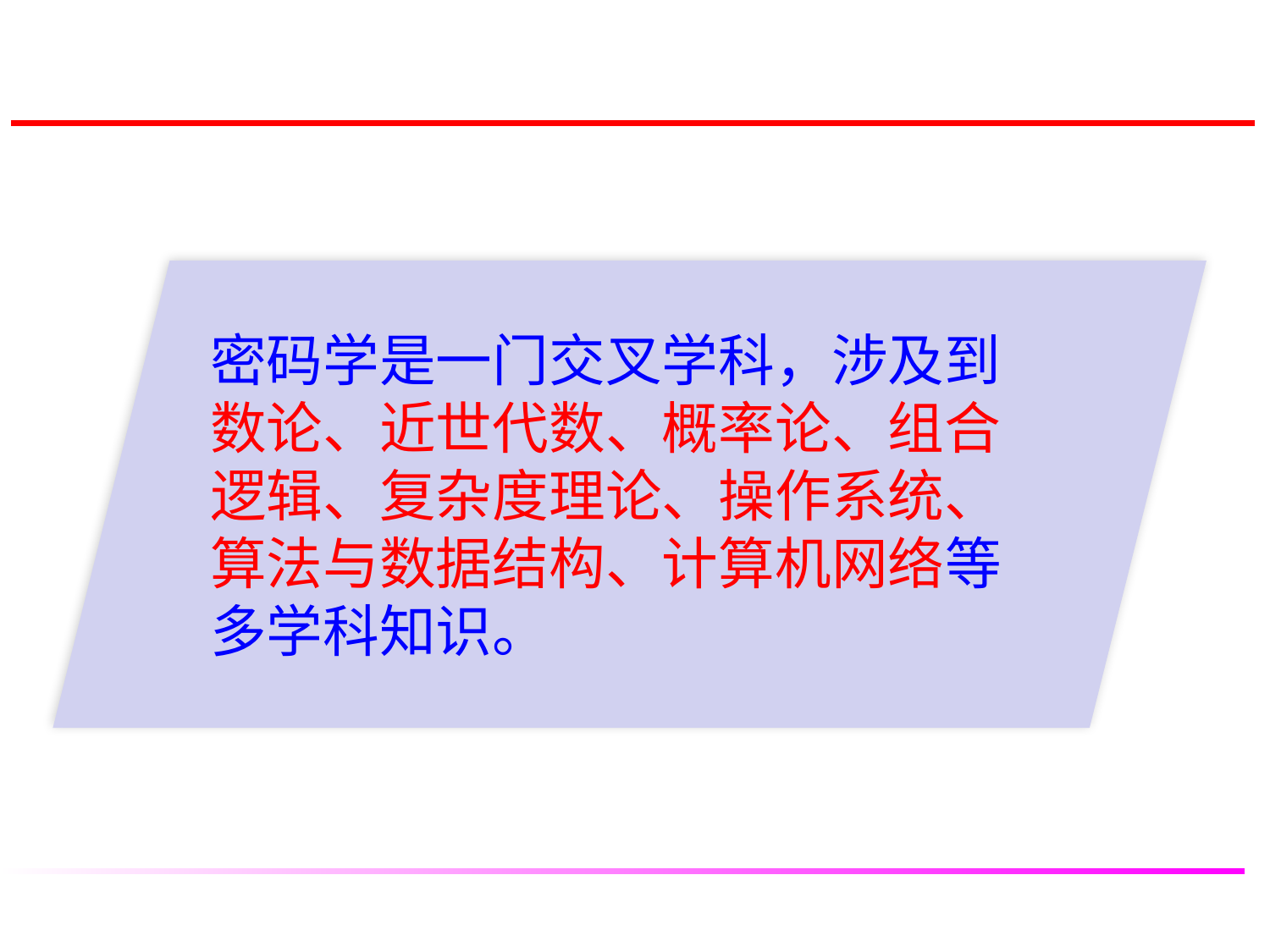

密码学是一门交叉学科，涉及到数论、近世代数、概率论、组合逻辑、复杂度理论、操作系统、算法与数据结构、计算机网络等多学科知识。